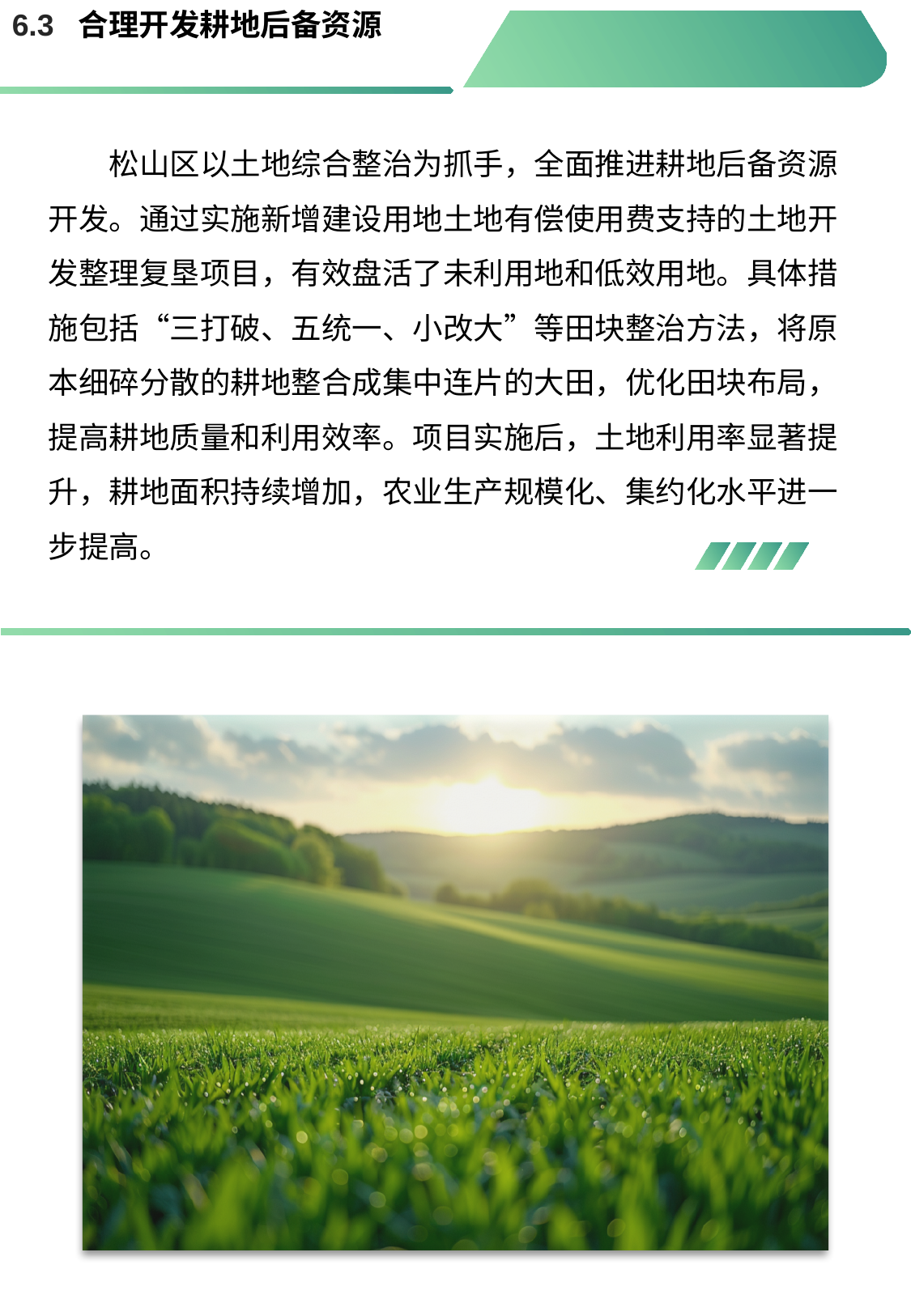

6.3  合理开发耕地后备资源

松山区以土地综合整治为抓手，全面推进耕地后备资源开发。通过实施新增建设用地土地有偿使用费支持的土地开发整理复垦项目，有效盘活了未利用地和低效用地。具体措施包括“三打破、五统一、小改大”等田块整治方法，将原本细碎分散的耕地整合成集中连片的大田，优化田块布局，提高耕地质量和利用效率。项目实施后，土地利用率显著提升，耕地面积持续增加，农业生产规模化、集约化水平进一步提高。